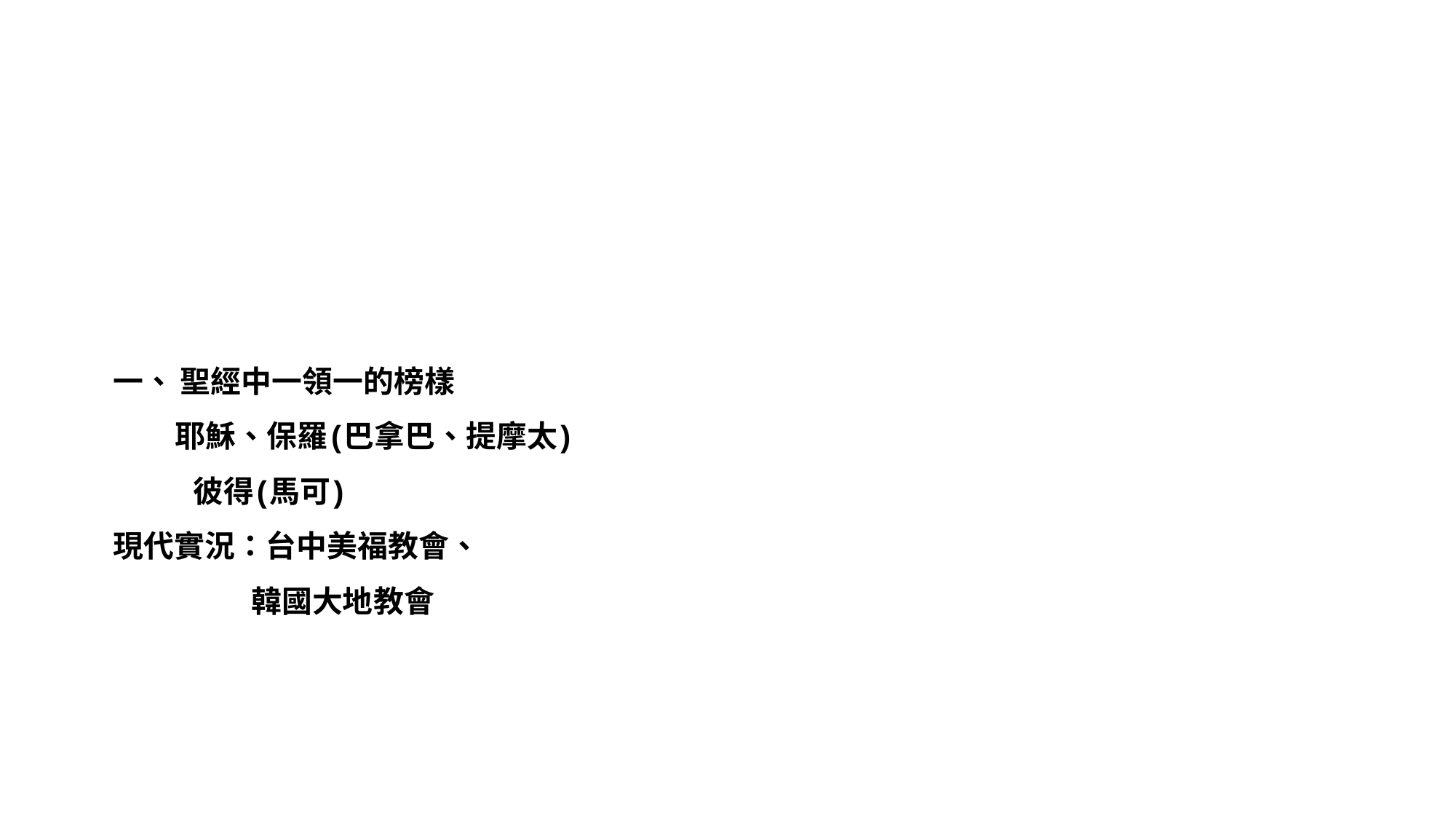

# 一、 聖經中一領一的榜樣 耶穌、保羅(巴拿巴、提摩太) 彼得(馬可) 現代實況：台中美福教會、 韓國大地教會